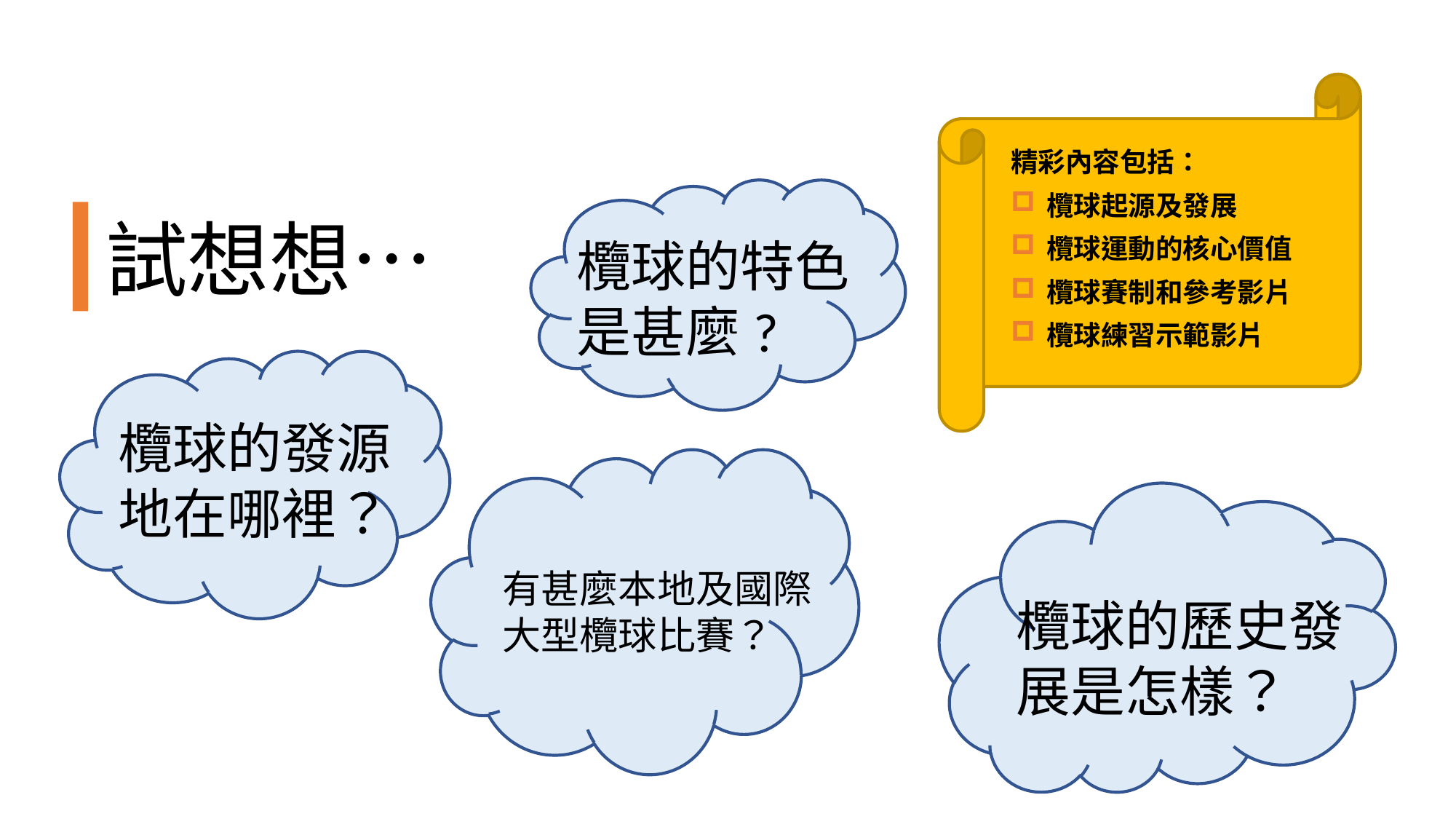

# 試想想…

精彩內容包括：
欖球起源及發展
欖球運動的核心價值
欖球賽制和參考影片
欖球練習示範影片

欖球的特色是甚麼?

欖球的發源地在哪裡？

有甚麼本地及國際大型欖球比賽？

欖球的歷史發展是怎樣？